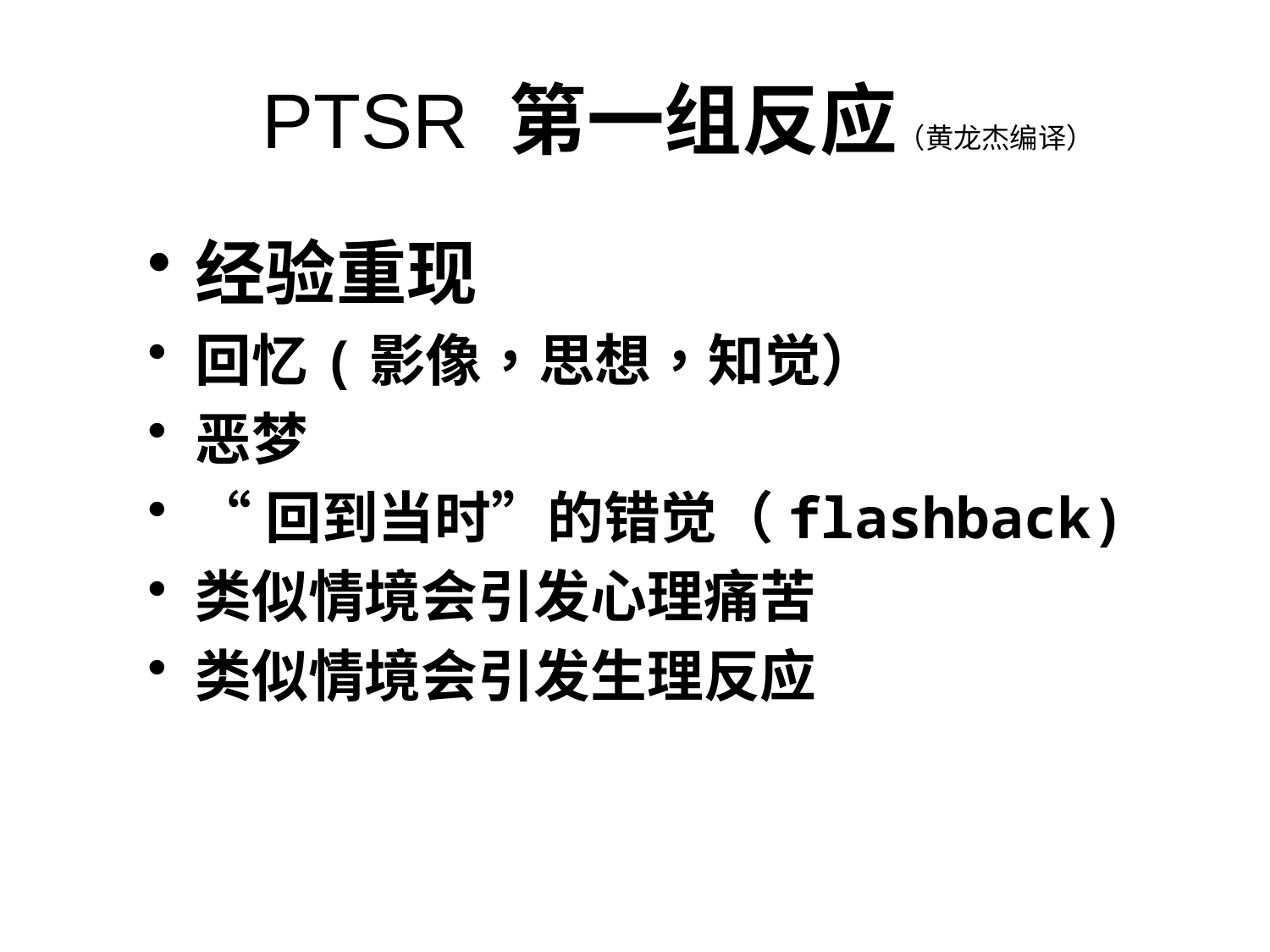

# PTSR 第一组反应（黄龙杰编译）
经验重现
回忆(影像，思想，知觉）
恶梦
“回到当时”的错觉（flashback)
类似情境会引发心理痛苦
类似情境会引发生理反应